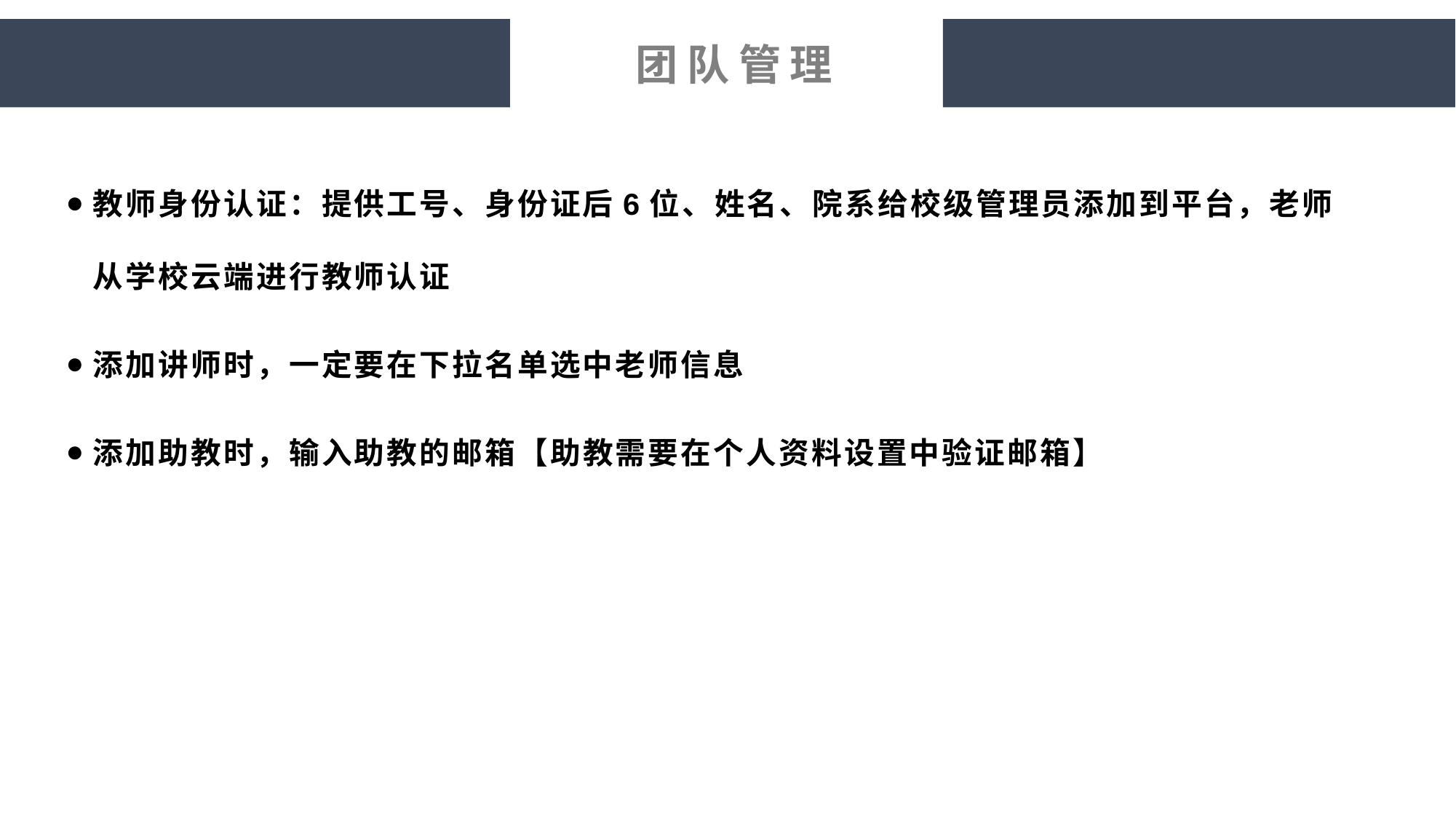

# 团队管理
教师身份认证：提供工号、身份证后6位、姓名、院系给校级管理员添加到平台，老师从学校云端进行教师认证
添加讲师时，一定要在下拉名单选中老师信息
添加助教时，输入助教的邮箱【助教需要在个人资料设置中验证邮箱】